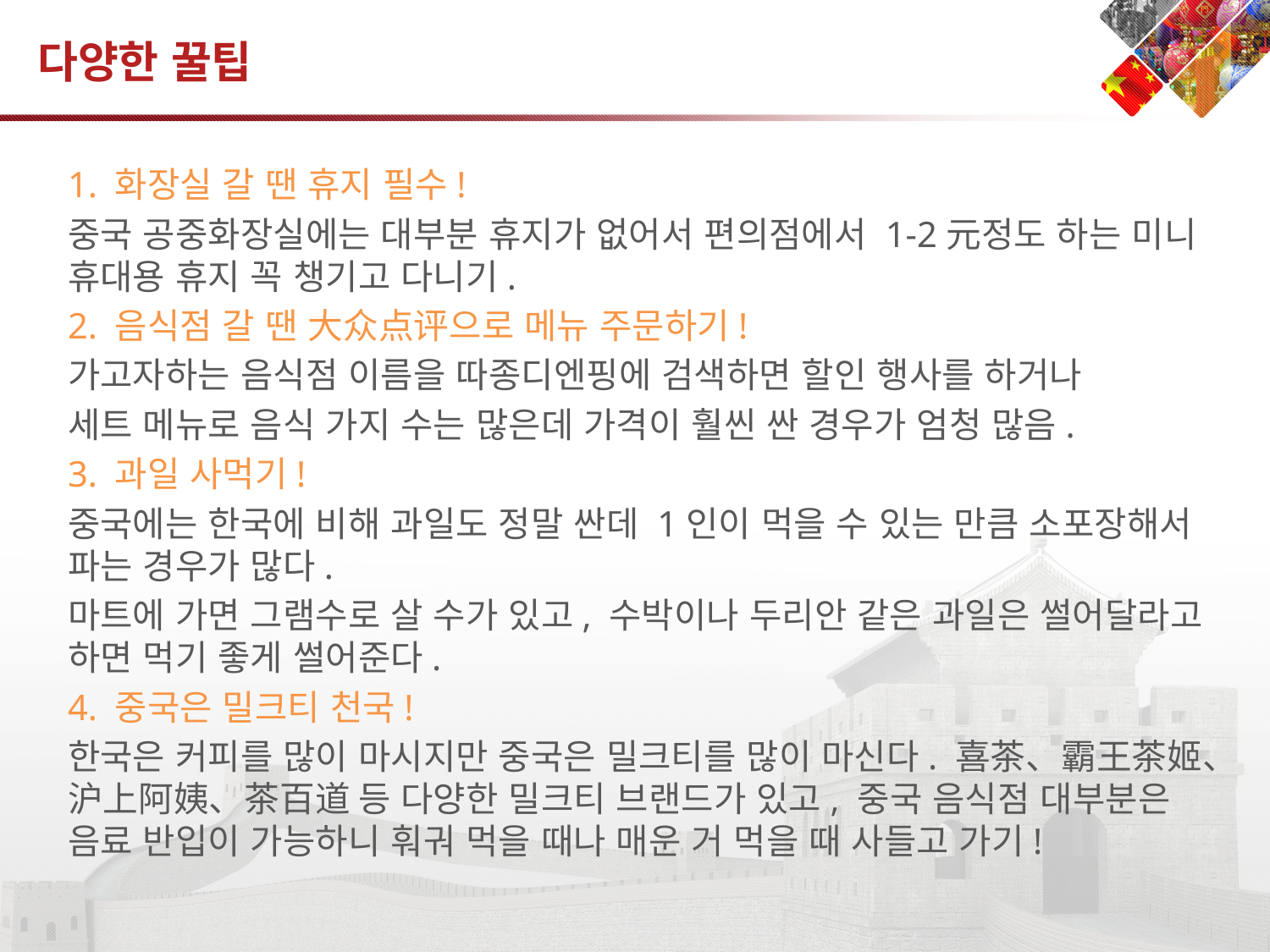

# 다양한 꿀팁
1. 화장실 갈 땐 휴지 필수!
중국 공중화장실에는 대부분 휴지가 없어서 편의점에서 1-2元정도 하는 미니 휴대용 휴지 꼭 챙기고 다니기.
2. 음식점 갈 땐 大众点评으로 메뉴 주문하기!
가고자하는 음식점 이름을 따종디엔핑에 검색하면 할인 행사를 하거나
세트 메뉴로 음식 가지 수는 많은데 가격이 훨씬 싼 경우가 엄청 많음.
3. 과일 사먹기!
중국에는 한국에 비해 과일도 정말 싼데 1인이 먹을 수 있는 만큼 소포장해서 파는 경우가 많다.
마트에 가면 그램수로 살 수가 있고, 수박이나 두리안 같은 과일은 썰어달라고 하면 먹기 좋게 썰어준다.
4. 중국은 밀크티 천국!
한국은 커피를 많이 마시지만 중국은 밀크티를 많이 마신다. 喜茶、霸王茶姬、沪上阿姨、茶百道 등 다양한 밀크티 브랜드가 있고, 중국 음식점 대부분은 음료 반입이 가능하니 훠궈 먹을 때나 매운 거 먹을 때 사들고 가기!